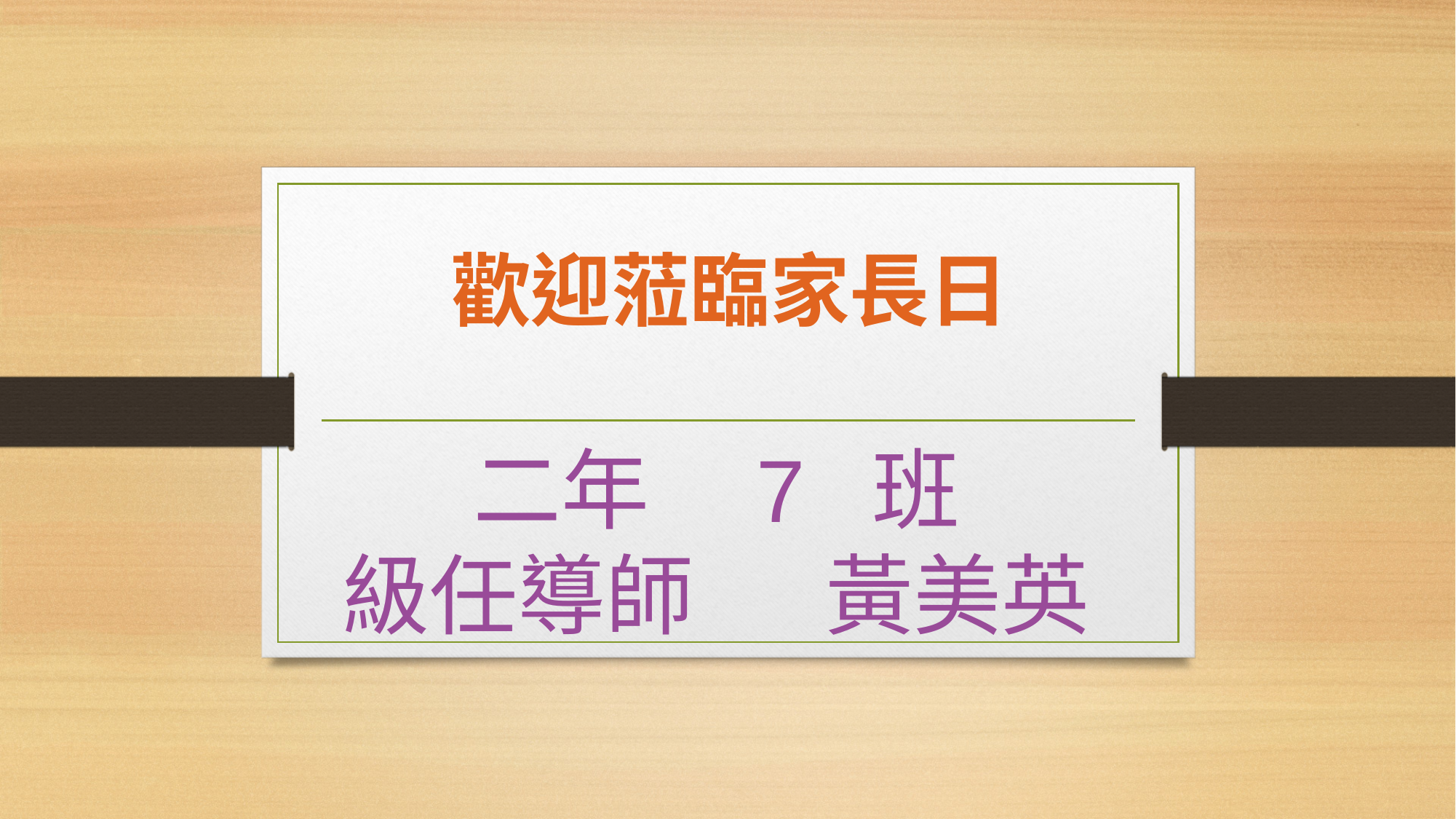

# 歡迎蒞臨家長日
      二年  7  班
   級任導師   黃美英